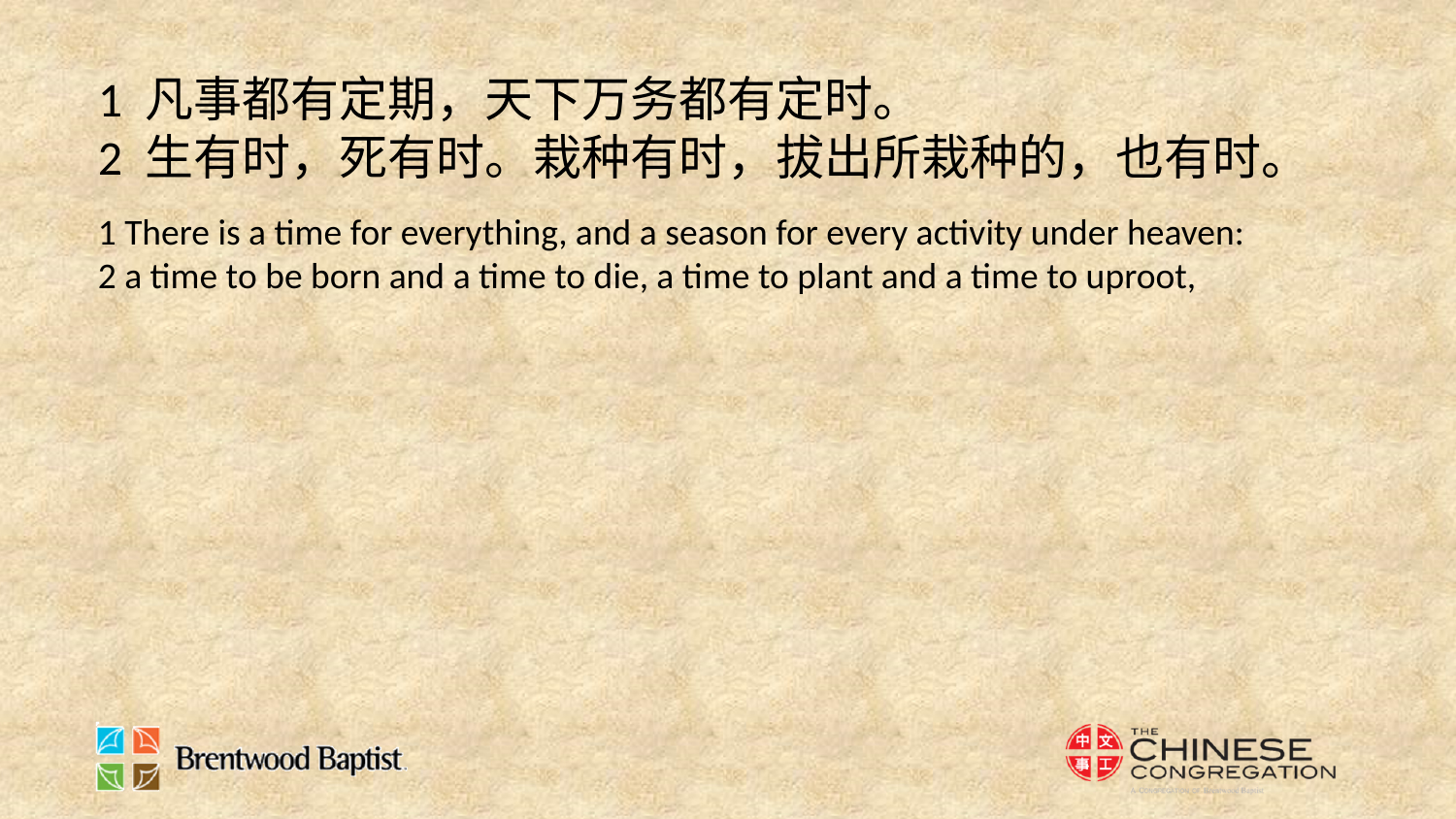

1 凡事都有定期，天下万务都有定时。
2 生有时，死有时。栽种有时，拔出所栽种的，也有时。

1 There is a time for everything, and a season for every activity under heaven:
2 a time to be born and a time to die, a time to plant and a time to uproot,